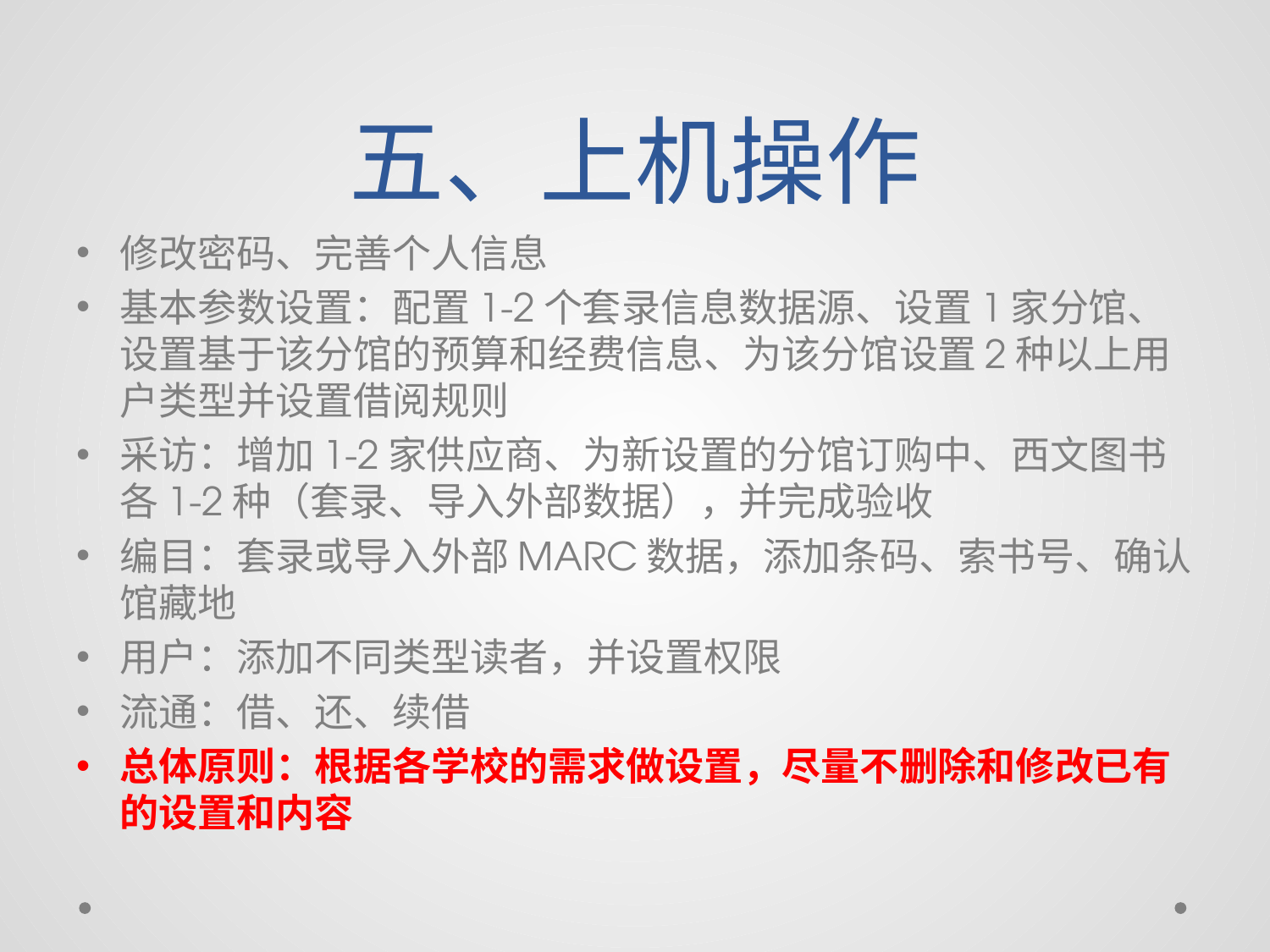

# 五、上机操作
修改密码、完善个人信息
基本参数设置：配置1-2个套录信息数据源、设置1家分馆、设置基于该分馆的预算和经费信息、为该分馆设置2种以上用户类型并设置借阅规则
采访：增加1-2家供应商、为新设置的分馆订购中、西文图书各1-2种（套录、导入外部数据），并完成验收
编目：套录或导入外部MARC数据，添加条码、索书号、确认馆藏地
用户：添加不同类型读者，并设置权限
流通：借、还、续借
总体原则：根据各学校的需求做设置，尽量不删除和修改已有的设置和内容